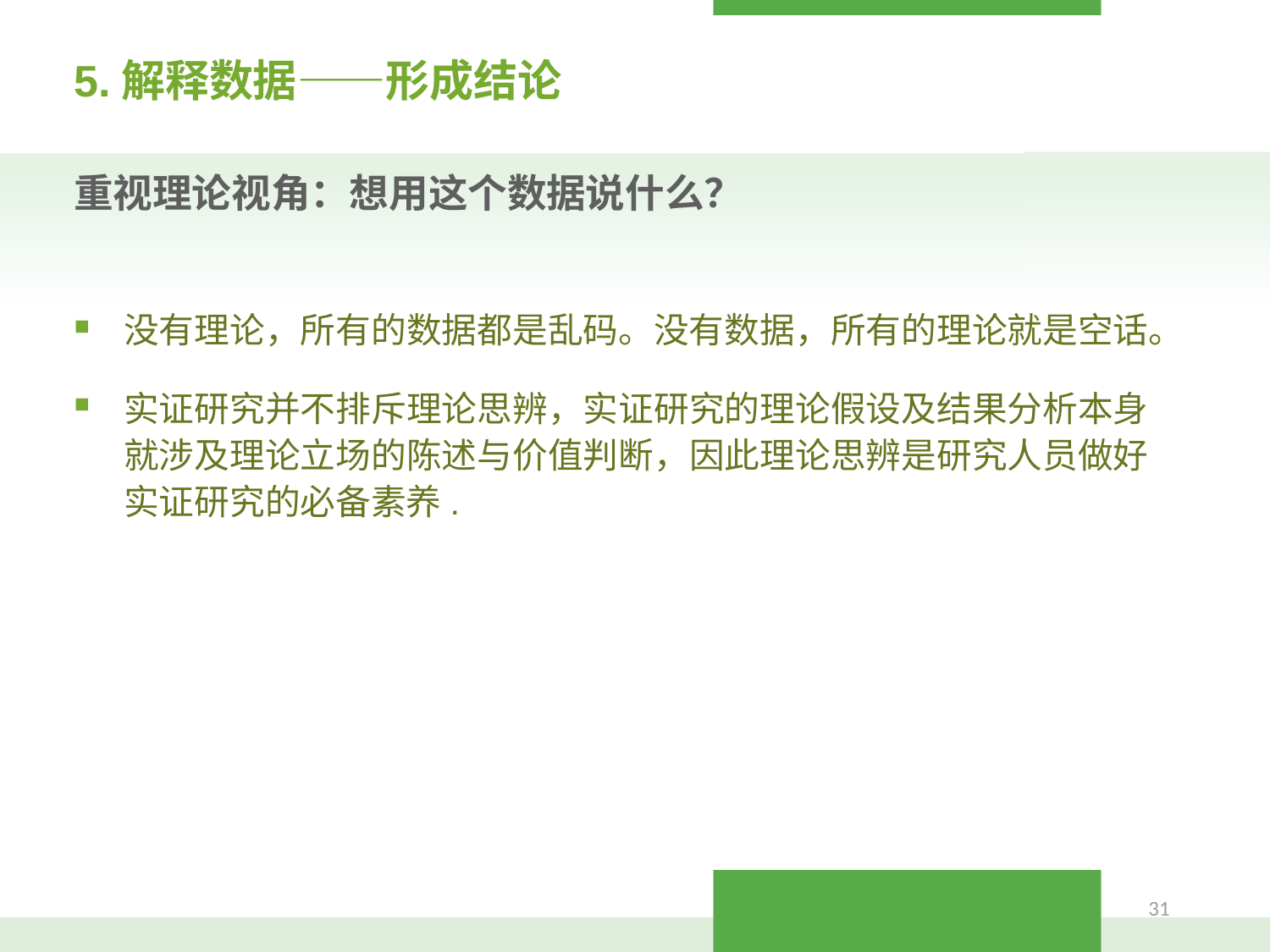

5.解释数据——形成结论
# 重视理论视角：想用这个数据说什么？
没有理论，所有的数据都是乱码。没有数据，所有的理论就是空话。
实证研究并不排斥理论思辨，实证研究的理论假设及结果分析本身就涉及理论立场的陈述与价值判断，因此理论思辨是研究人员做好实证研究的必备素养.

31